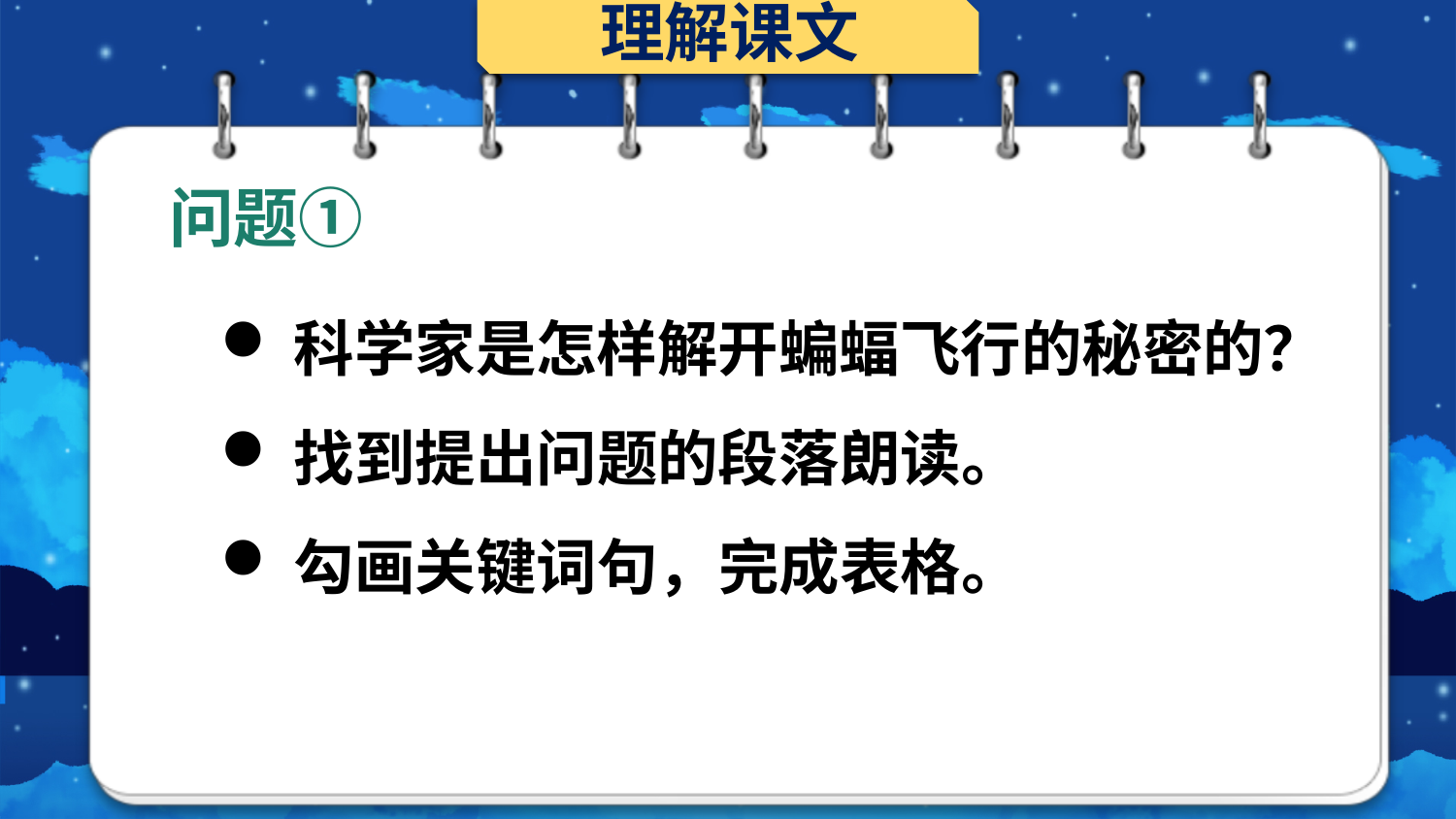

理解课文
问题①
科学家是怎样解开蝙蝠飞行的秘密的？
找到提出问题的段落朗读。
勾画关键词句，完成表格。